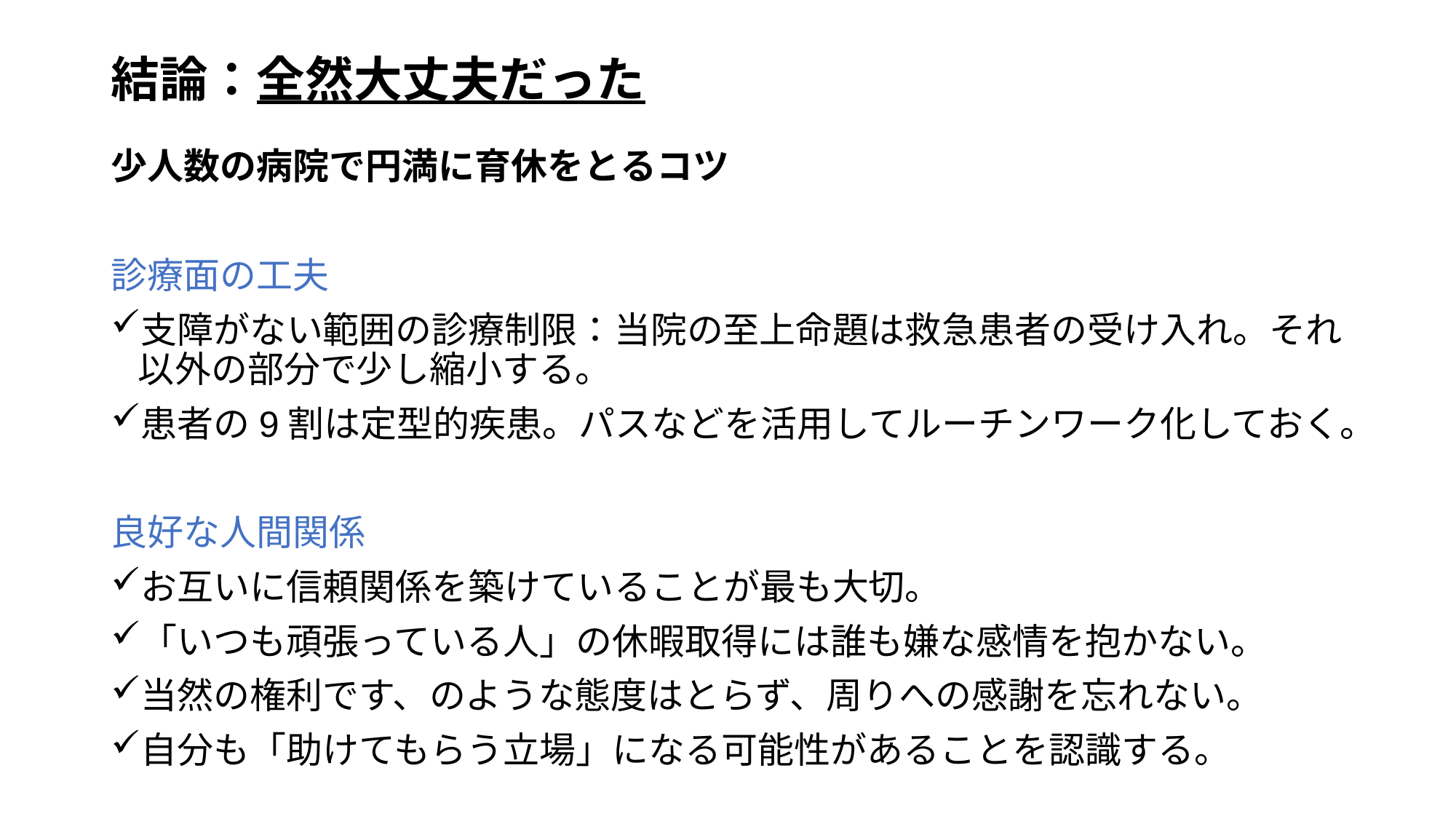

# 結論：全然大丈夫だった
少人数の病院で円満に育休をとるコツ

診療面の工夫
支障がない範囲の診療制限：当院の至上命題は救急患者の受け入れ。それ以外の部分で少し縮小する。
患者の9割は定型的疾患。パスなどを活用してルーチンワーク化しておく。

良好な人間関係
お互いに信頼関係を築けていることが最も大切。
「いつも頑張っている人」の休暇取得には誰も嫌な感情を抱かない。
当然の権利です、のような態度はとらず、周りへの感謝を忘れない。
自分も「助けてもらう立場」になる可能性があることを認識する。